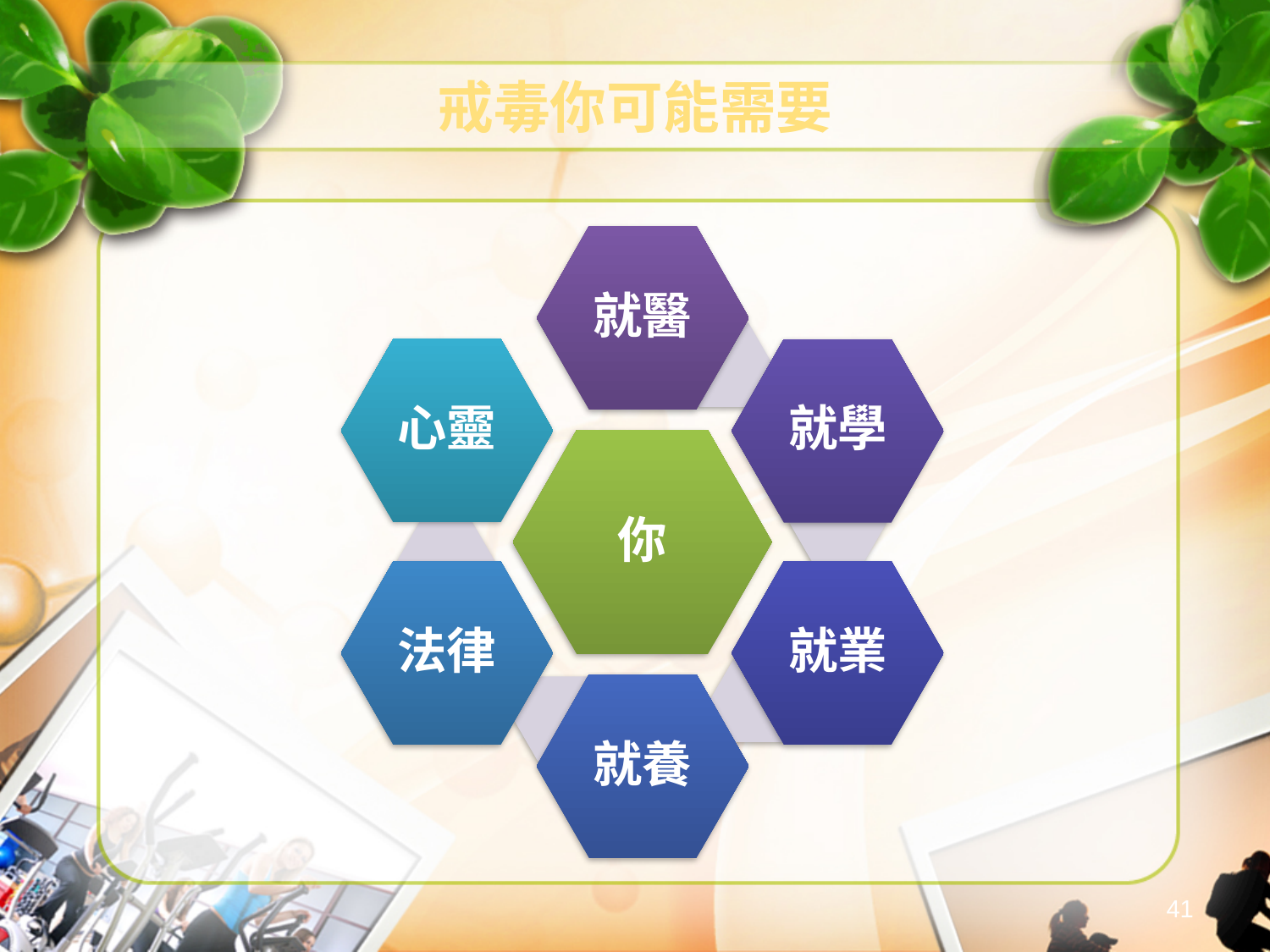

# 戒毒你可能需要
你
就醫
就學
就業
就養
法律
心靈
41